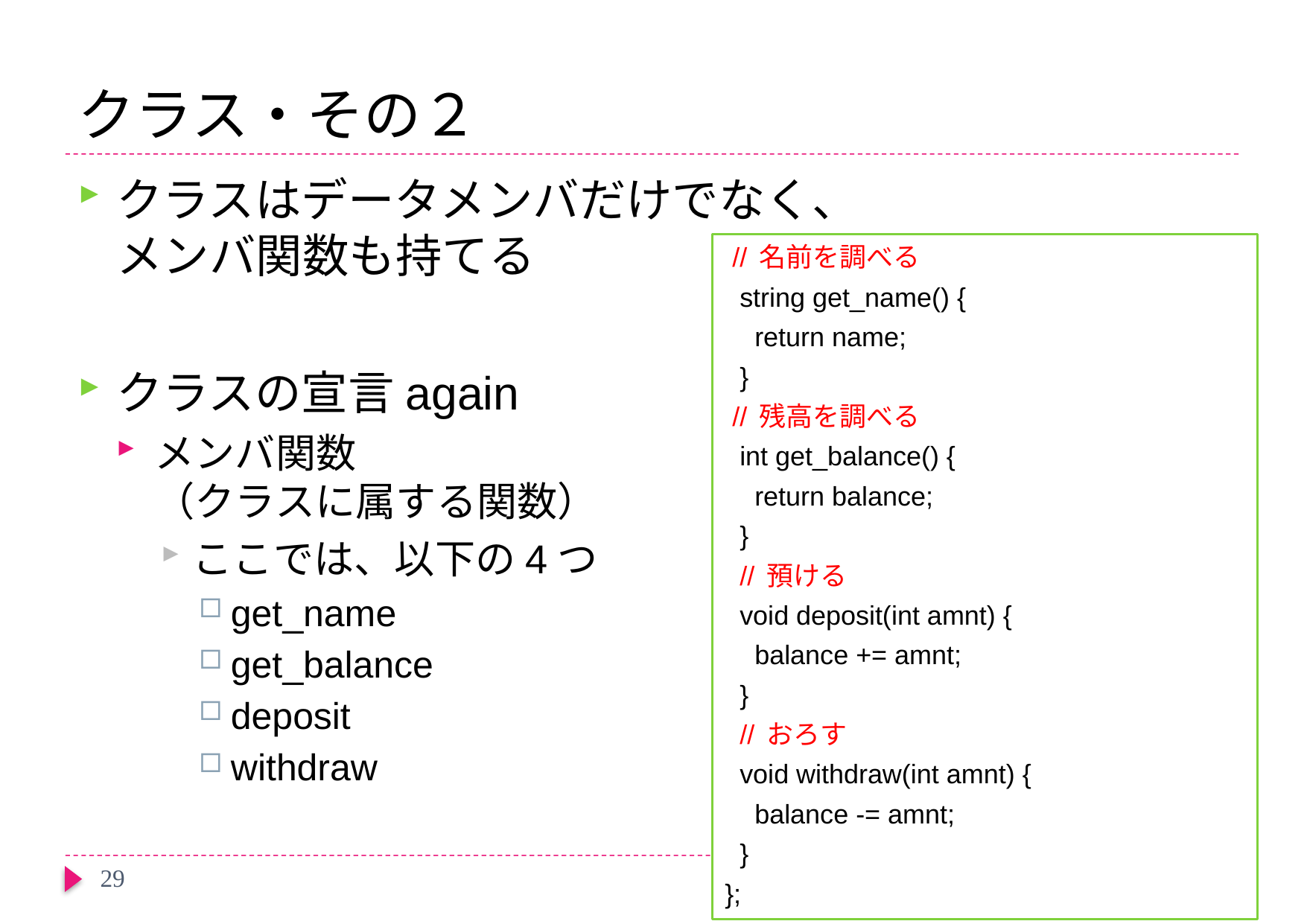

# クラス・その２
クラスはデータメンバだけでなく、
メンバ関数も持てる

クラスの宣言again
メンバ関数
（クラスに属する関数）
ここでは、以下の4つ
get_name
get_balance
deposit
withdraw

 // 名前を調べる
  string get_name() {
    return name;
  }
 // 残高を調べる
  int get_balance() {
    return balance;
  }
  // 預ける
  void deposit(int amnt) {
    balance += amnt;
  }
  // おろす
  void withdraw(int amnt) {
    balance -= amnt;
  }
};
29